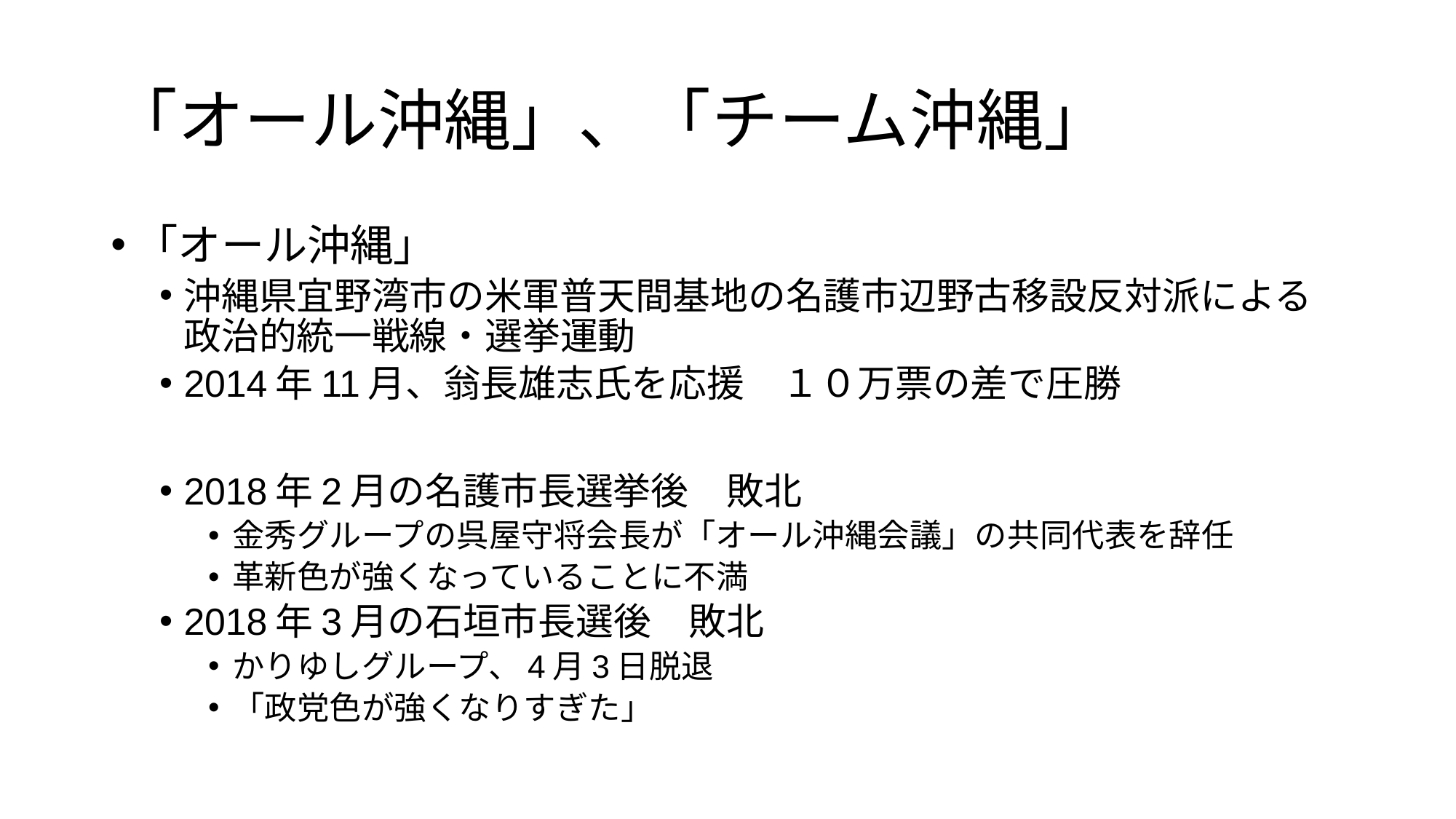

# 「オール沖縄」、「チーム沖縄」
「オール沖縄」
沖縄県宜野湾市の米軍普天間基地の名護市辺野古移設反対派による政治的統一戦線・選挙運動
2014年11月、翁長雄志氏を応援　１０万票の差で圧勝

2018年2月の名護市長選挙後　敗北
金秀グループの呉屋守将会長が「オール沖縄会議」の共同代表を辞任
革新色が強くなっていることに不満
2018年3月の石垣市長選後　敗北
かりゆしグループ、4月3日脱退
「政党色が強くなりすぎた」